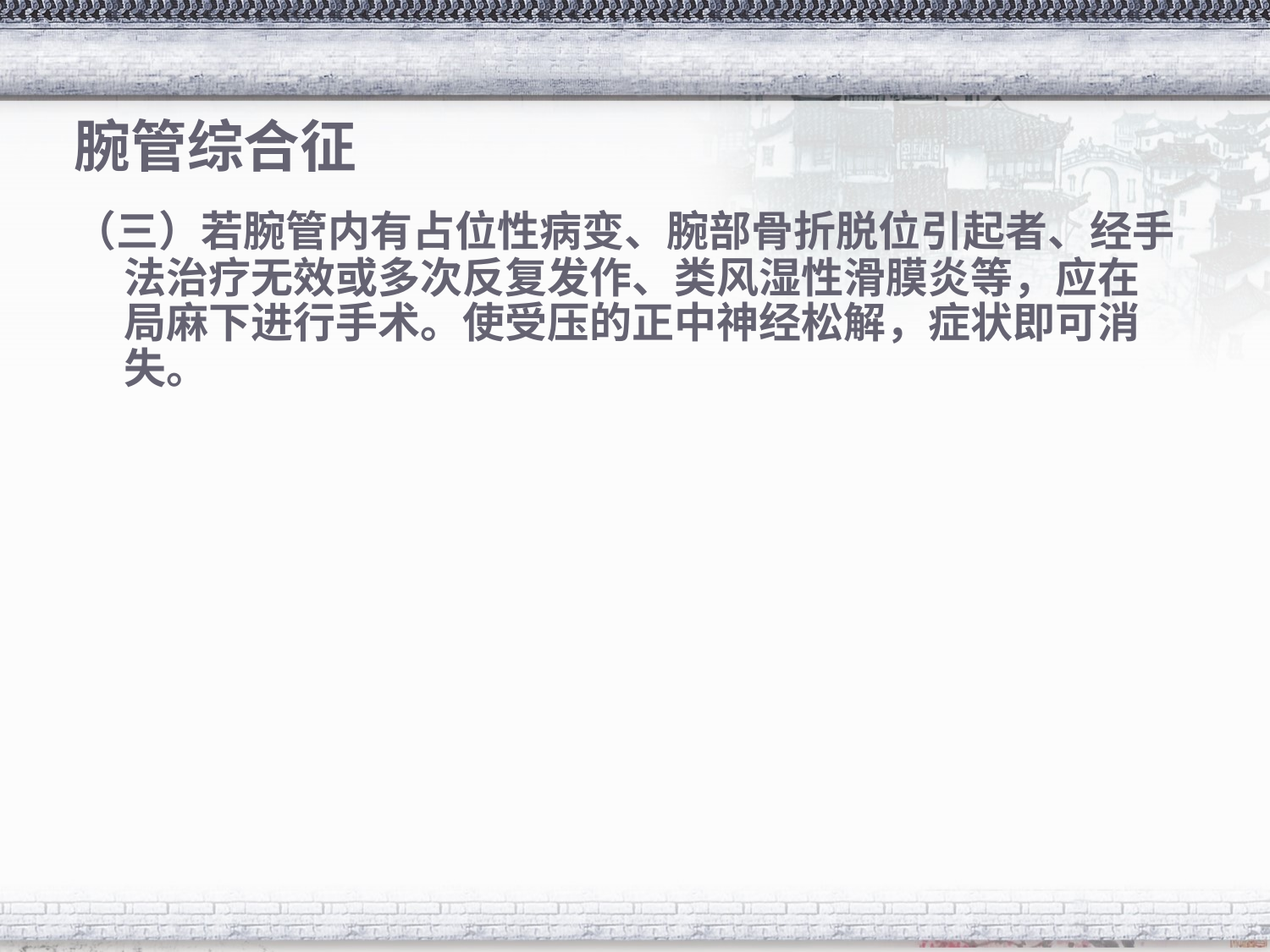

# 腕管综合征
（三）若腕管内有占位性病变、腕部骨折脱位引起者、经手法治疗无效或多次反复发作、类风湿性滑膜炎等，应在局麻下进行手术。使受压的正中神经松解，症状即可消失。